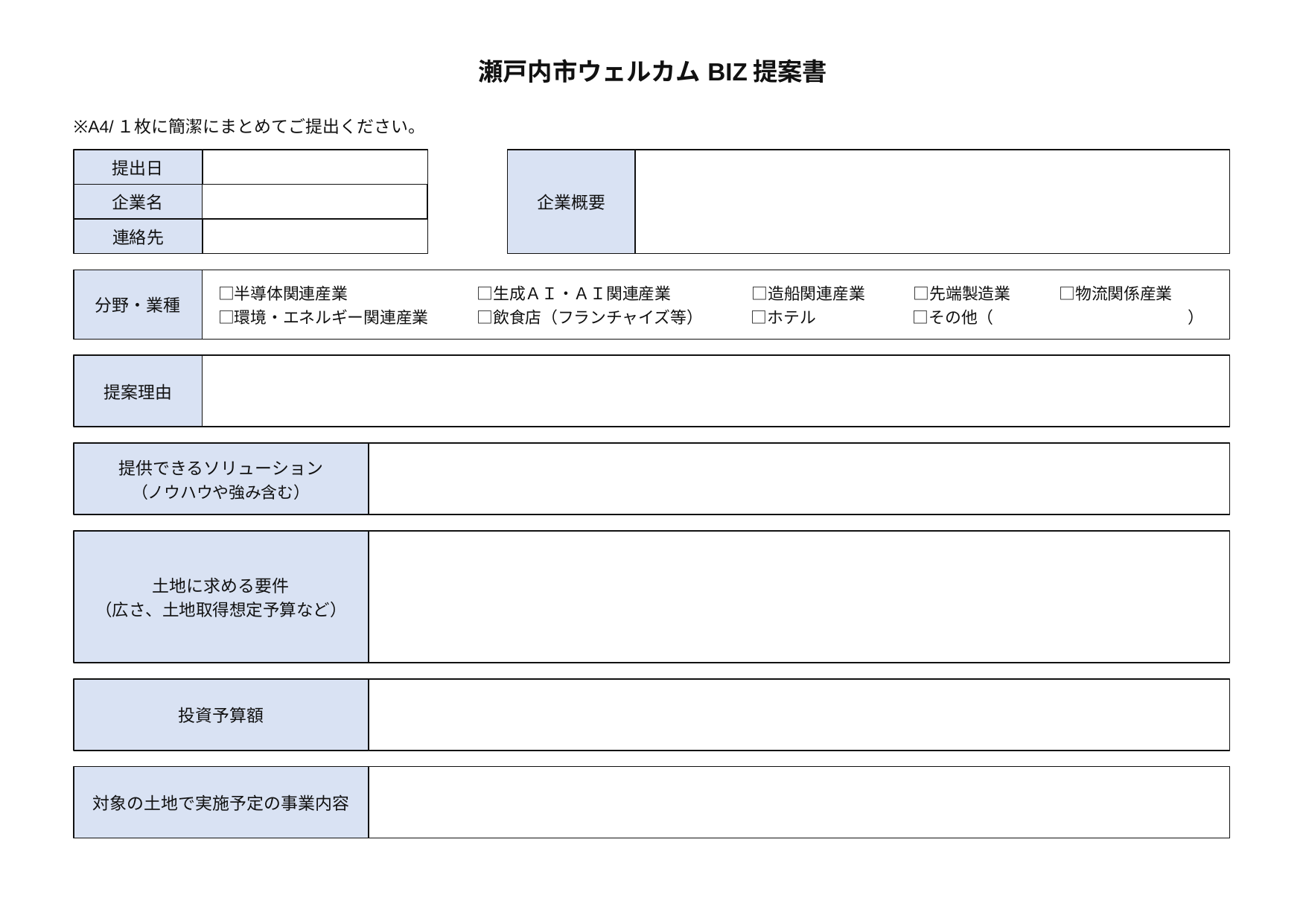

瀬戸内市ウェルカムBIZ提案書
※A4/１枚に簡潔にまとめてご提出ください。
提出日

企業概要

企業名

連絡先

分野・業種
　□半導体関連産業　　　　　　　　□生成ＡＩ・ＡＩ関連産業　　　　　□造船関連産業　　　□先端製造業　　　□物流関係産業
　□環境・エネルギー関連産業　　　□飲食店（フランチャイズ等）　　　□ホテル　　　　　　□その他（　　　　　　　　　　　　）
提案理由

提供できるソリューション
（ノウハウや強み含む）

土地に求める要件
（広さ、土地取得想定予算など）

投資予算額

対象の土地で実施予定の事業内容